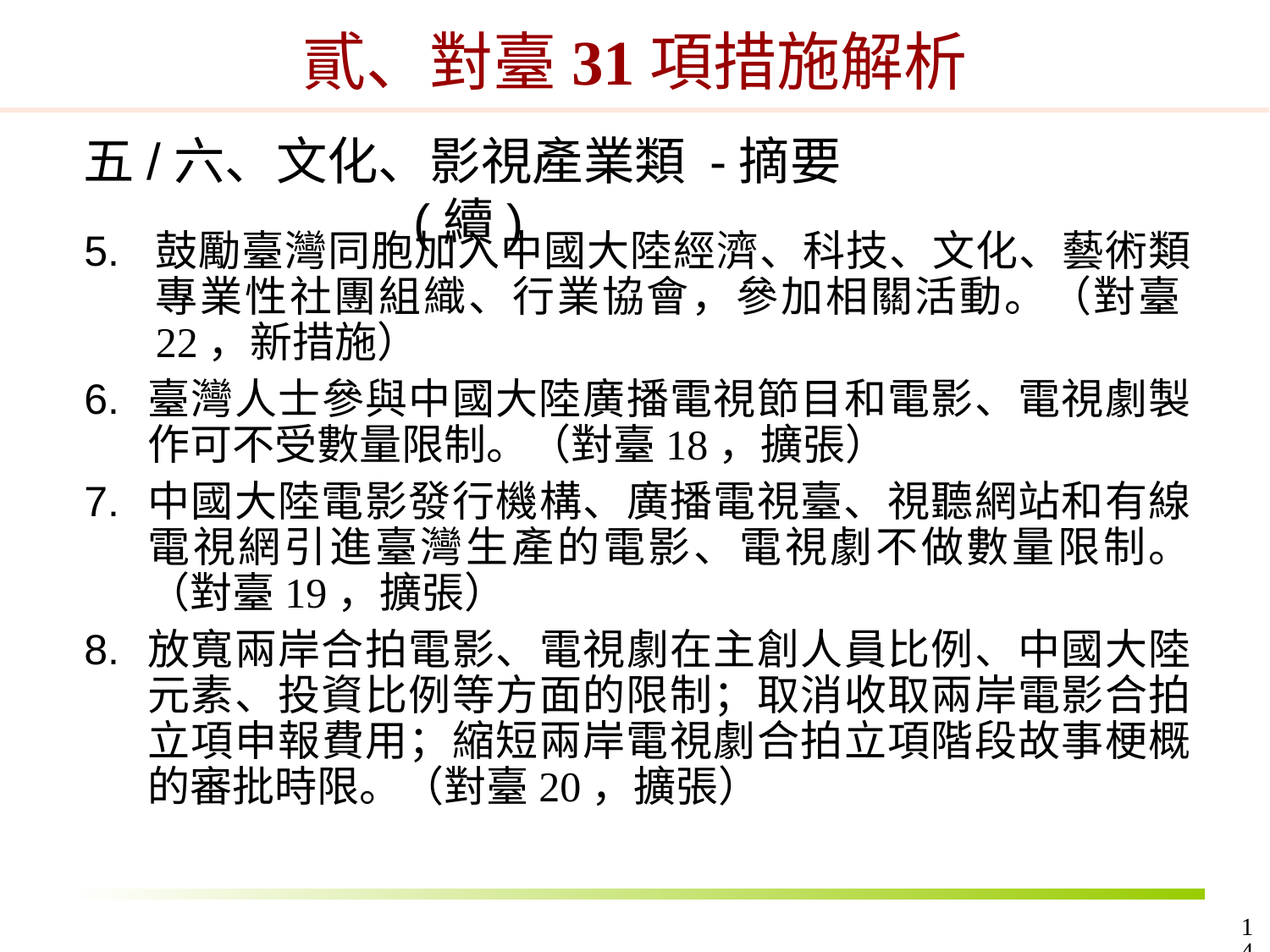

貳、對臺31項措施解析
五/六、文化、影視產業類 -摘要(續)

鼓勵臺灣同胞加入中國大陸經濟、科技、文化、藝術類專業性社團組織、行業協會，參加相關活動。（對臺22，新措施）
臺灣人士參與中國大陸廣播電視節目和電影、電視劇製作可不受數量限制。（對臺18，擴張）
中國大陸電影發行機構、廣播電視臺、視聽網站和有線電視網引進臺灣生產的電影、電視劇不做數量限制。（對臺19，擴張）
放寬兩岸合拍電影、電視劇在主創人員比例、中國大陸元素、投資比例等方面的限制；取消收取兩岸電影合拍立項申報費用；縮短兩岸電視劇合拍立項階段故事梗概的審批時限。（對臺20，擴張）

14